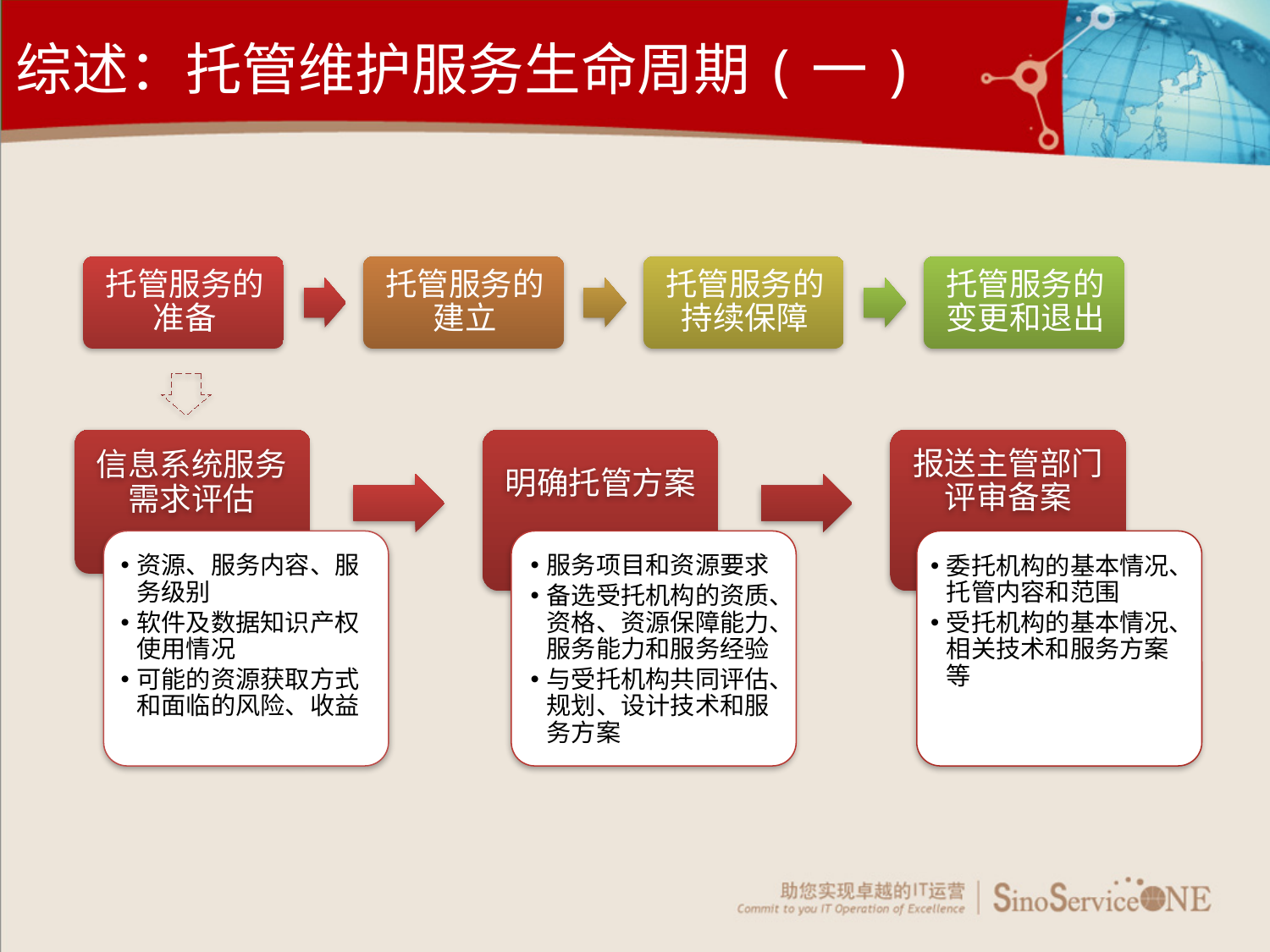

综述：托管维护服务生命周期(一)
托管服务的准备

托管服务的建立

托管服务的持续保障

托管服务的变更和退出

明确托管方案

报送主管部门评审备案

信息系统服务需求评估

资源、服务内容、服务级别
软件及数据知识产权使用情况
可能的资源获取方式和面临的风险、收益

服务项目和资源要求
备选受托机构的资质、资格、资源保障能力、服务能力和服务经验
与受托机构共同评估、规划、设计技术和服务方案

委托机构的基本情况、托管内容和范围
受托机构的基本情况、相关技术和服务方案等